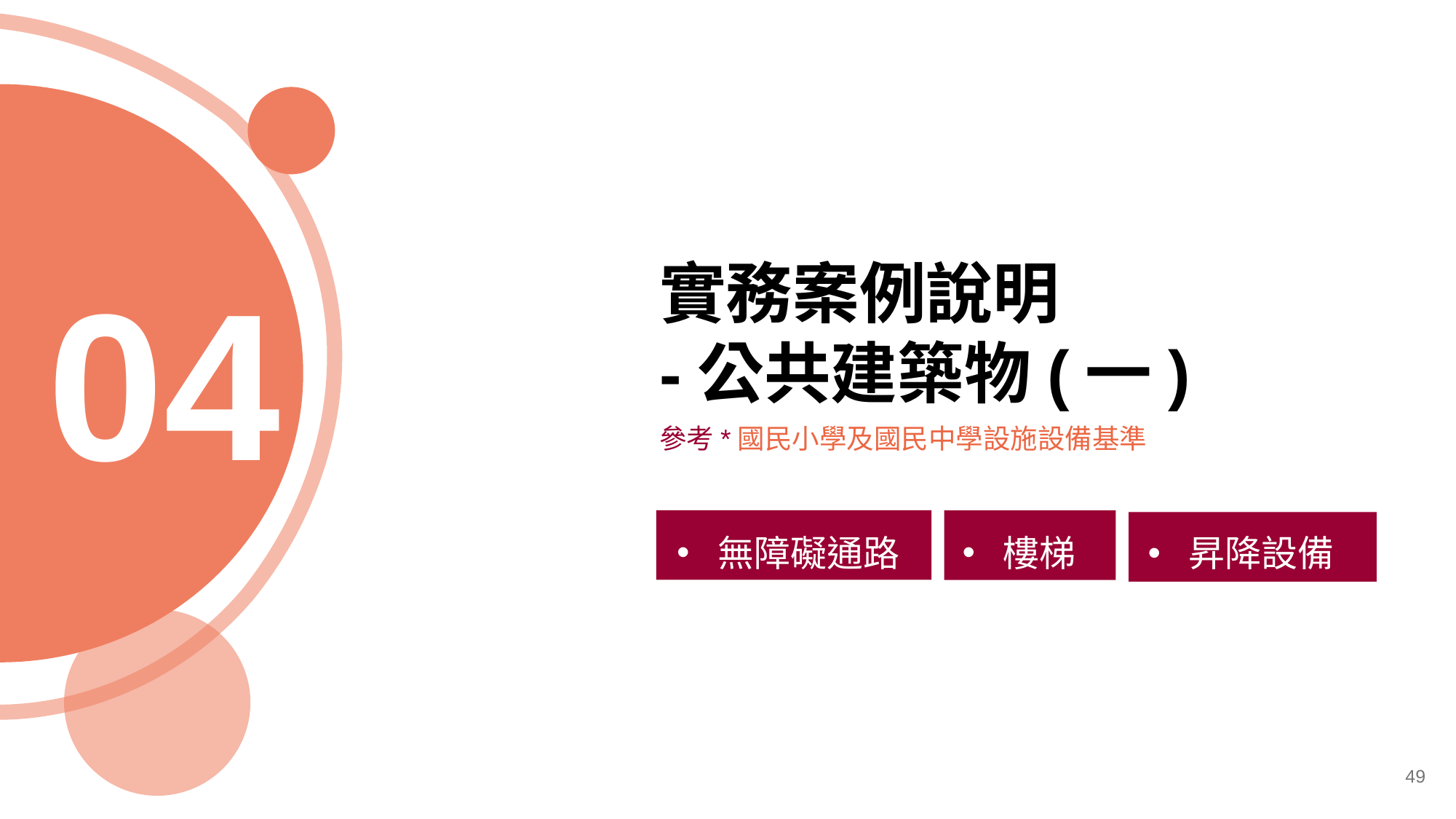

04
實務案例說明
-公共建築物(一)
參考*國民小學及國民中學設施設備基準

無障礙通路

樓梯

昇降設備

49